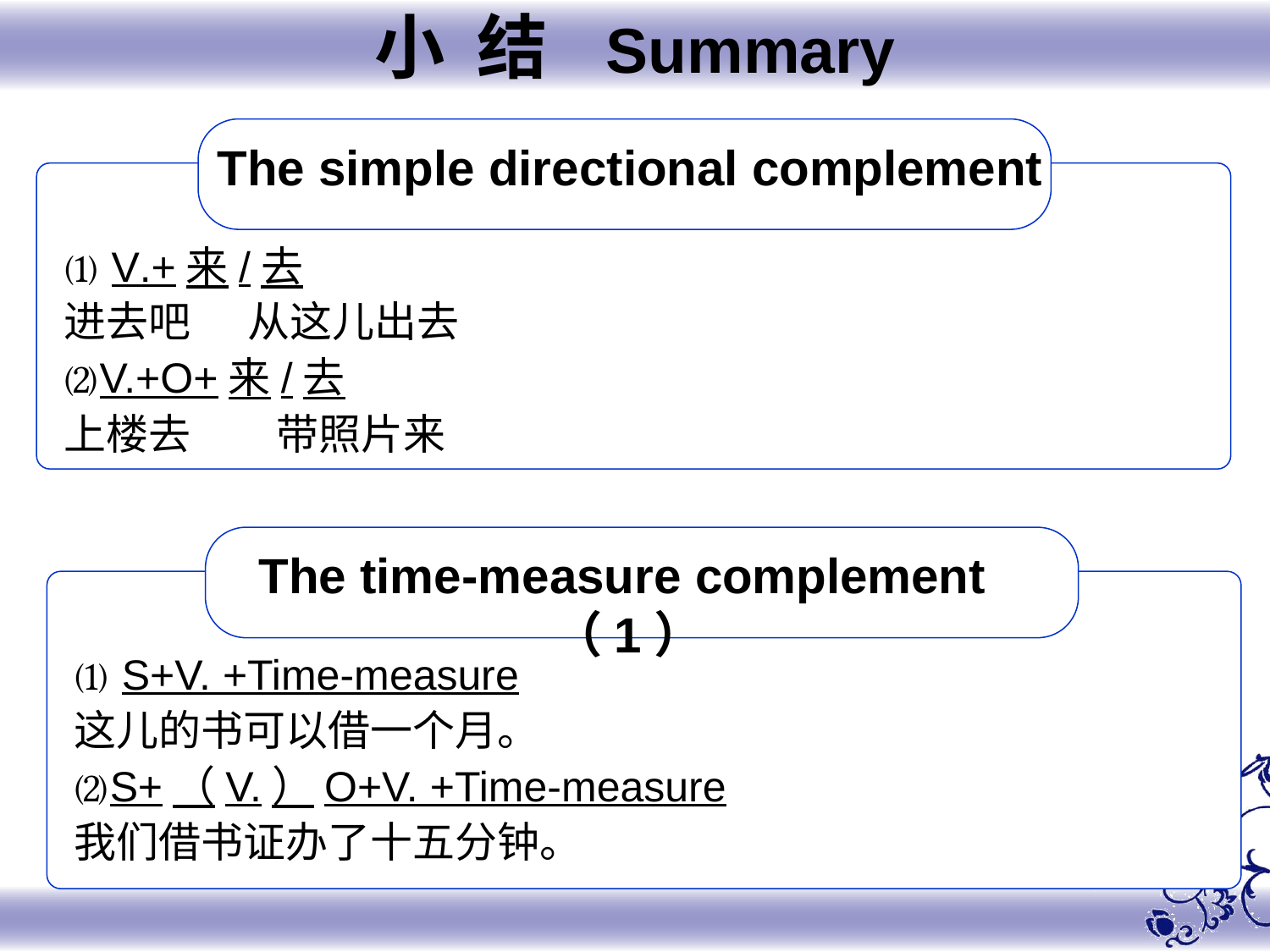

小  结   Summary

The simple directional complement

⑴ V.+来/去
进去吧      从这儿出去
⑵V.+O+来/去
上楼去         带照片来

The time-measure complement（1）

⑴ S+V. +Time-measure
这儿的书可以借一个月。
⑵S+（V.）O+V. +Time-measure
我们借书证办了十五分钟。